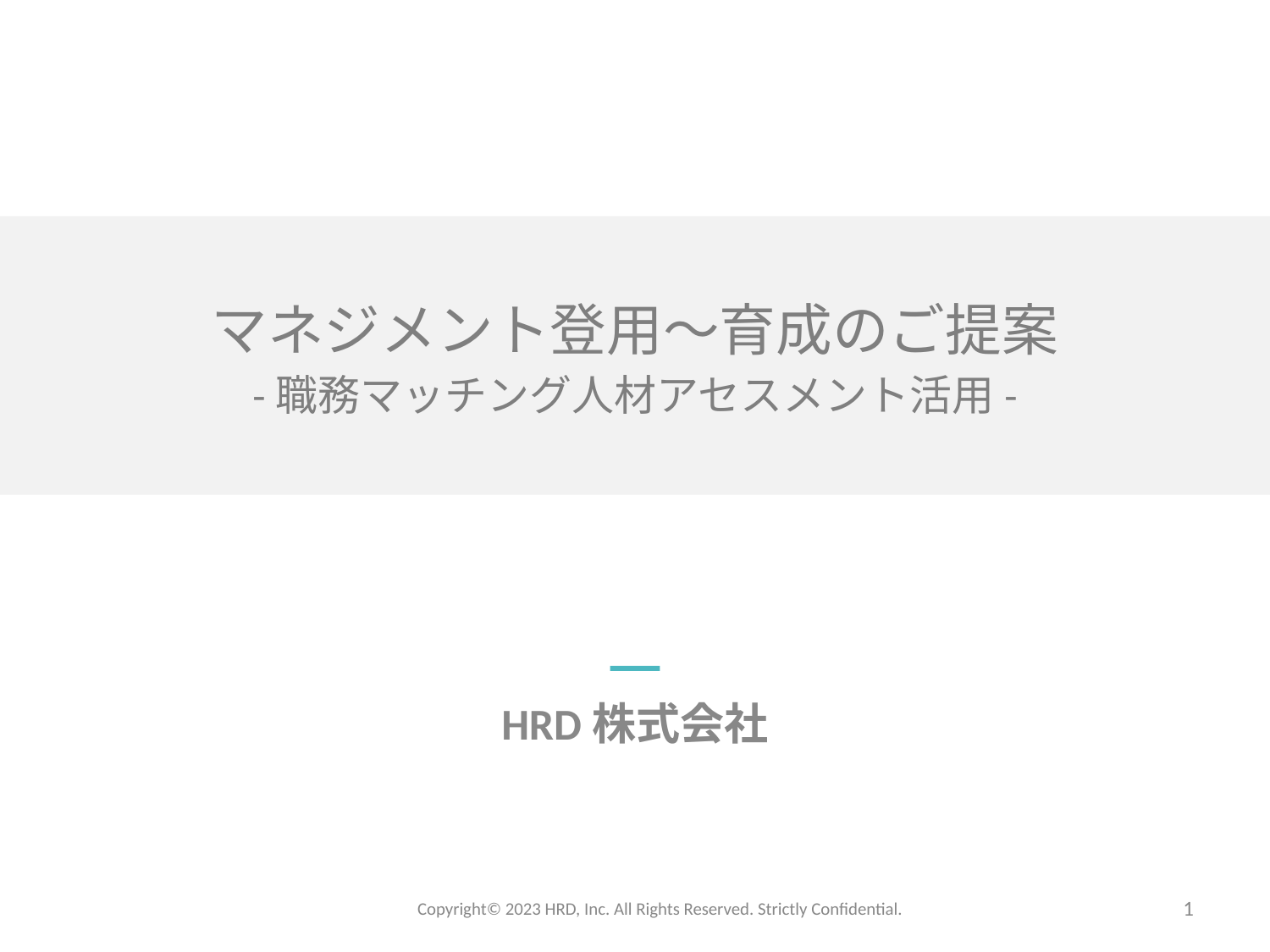

# マネジメント登用～育成のご提案 -職務マッチング人材アセスメント活用-

HRD株式会社

Copyright©️ 2023 HRD, Inc. All Rights Reserved. Strictly Confidential.
1